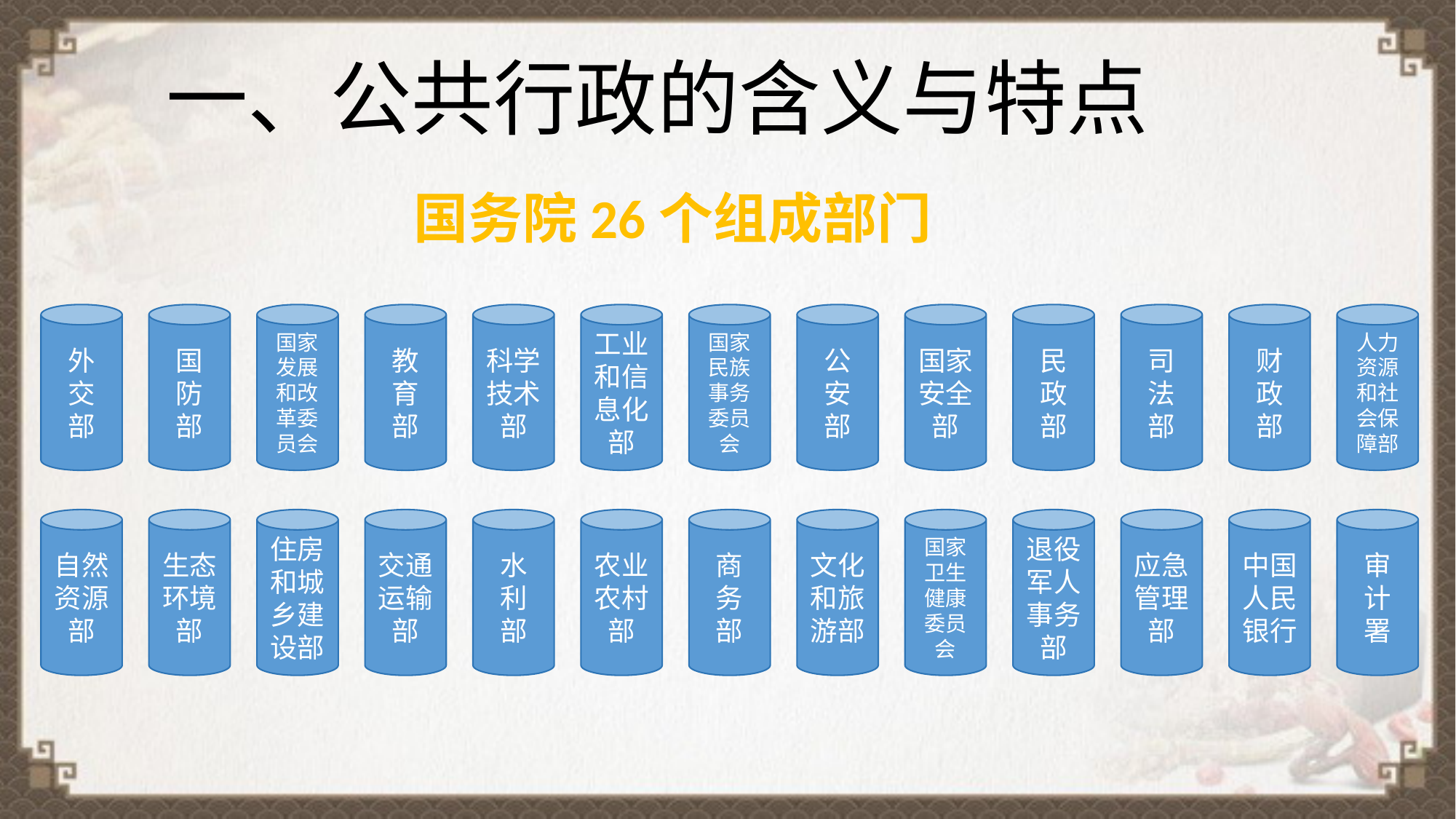

一、公共行政的含义与特点
国务院26个组成部门
外
交
部
国
防
部
国家发展和改革委员会
教
育
部
科学技术部
工业和信息化部
国家民族事务委员会
公
安
部
国家安全部
民
政
部
司
法
部
财
政
部
人力资源和社会保障部
自然资源部
生态环境部
住房和城乡建设部
交通运输部
水 利
部
农业农村部
商
务
部
文化和旅游部
国家卫生健康委员会
退役军人事务部
应急管理部
中国人民银行
审
计
署